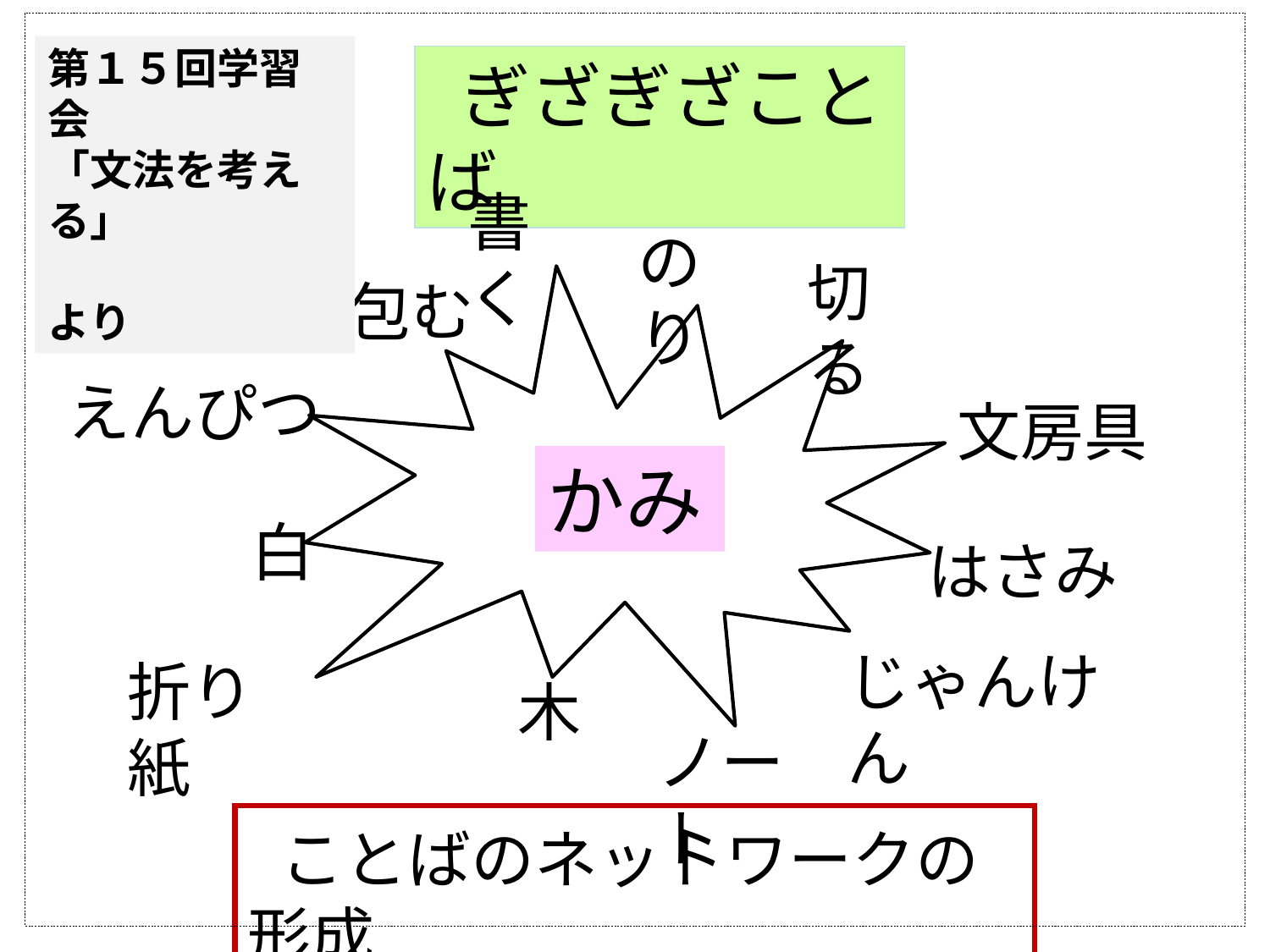

第１５回学習会
「文法を考える」
　　　　　　より
 ぎざぎざことば
書く
のり
切る

包む
えんぴつ
文房具
かみ
　白
はさみ
じゃんけん
折り紙
木
ノート
 ことばのネットワークの形成